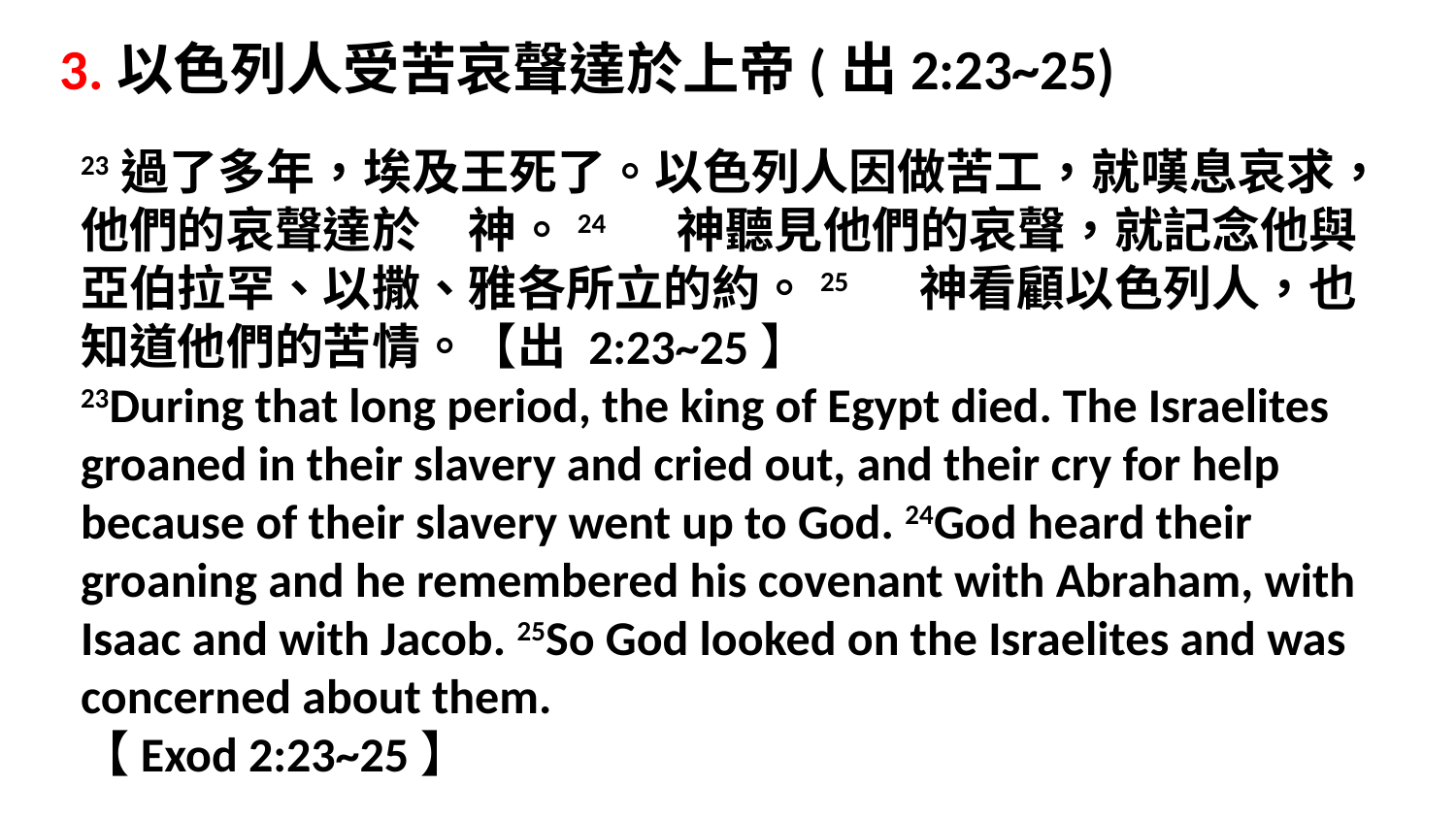

3.以色列人受苦哀聲達於上帝(出2:23~25)
23過了多年，埃及王死了。以色列人因做苦工，就嘆息哀求，他們的哀聲達於　神。24　 神聽見他們的哀聲，就記念他與亞伯拉罕、以撒、雅各所立的約。25　 神看顧以色列人，也知道他們的苦情。【出 2:23~25】
23During that long period, the king of Egypt died. The Israelites groaned in their slavery and cried out, and their cry for help because of their slavery went up to God. 24God heard their groaning and he remembered his covenant with Abraham, with Isaac and with Jacob. 25So God looked on the Israelites and was concerned about them.
【Exod 2:23~25】